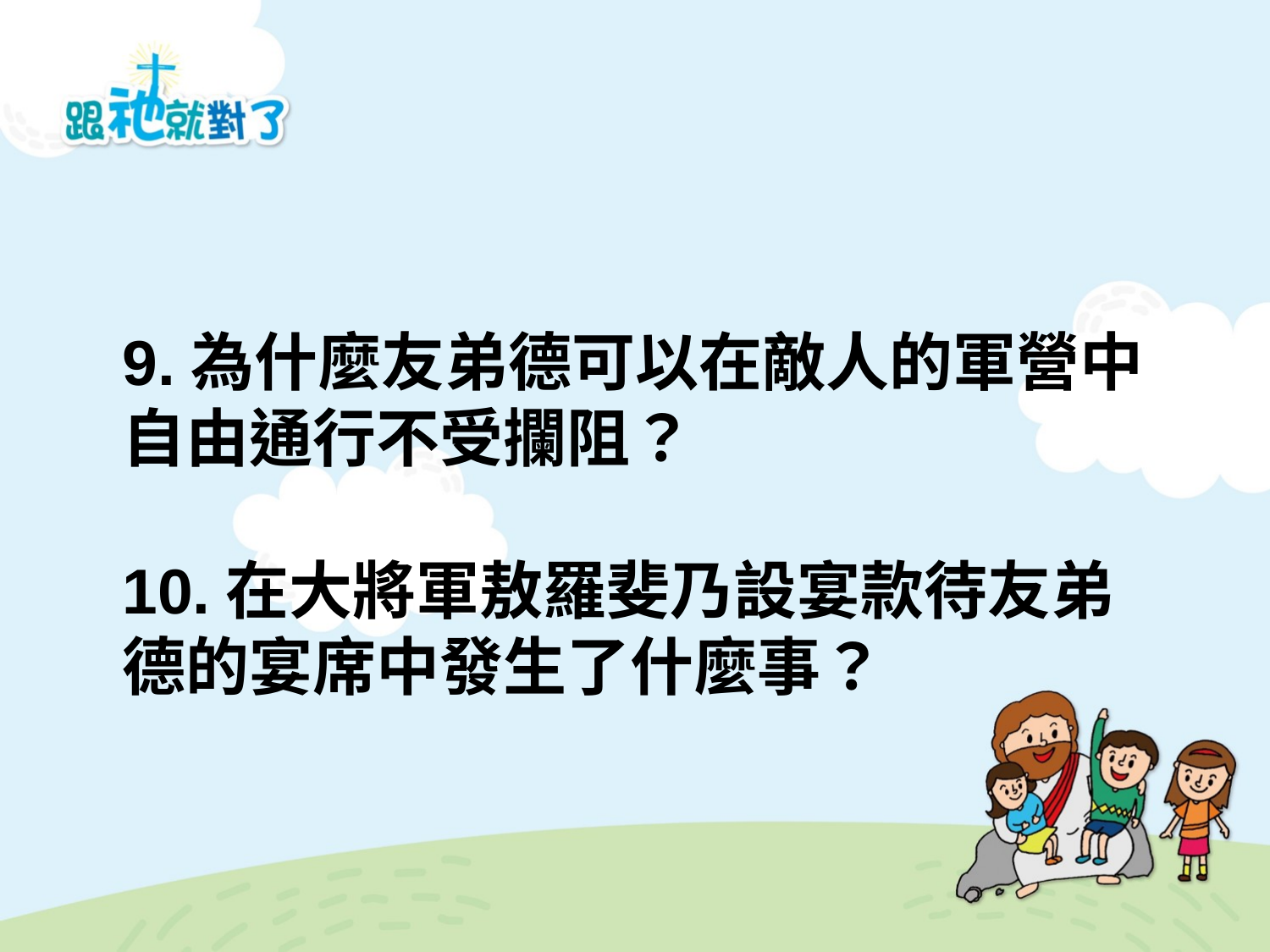

9.為什麼友弟德可以在敵人的軍營中自由通行不受攔阻？

10.在大將軍敖羅斐乃設宴款待友弟德的宴席中發生了什麼事？